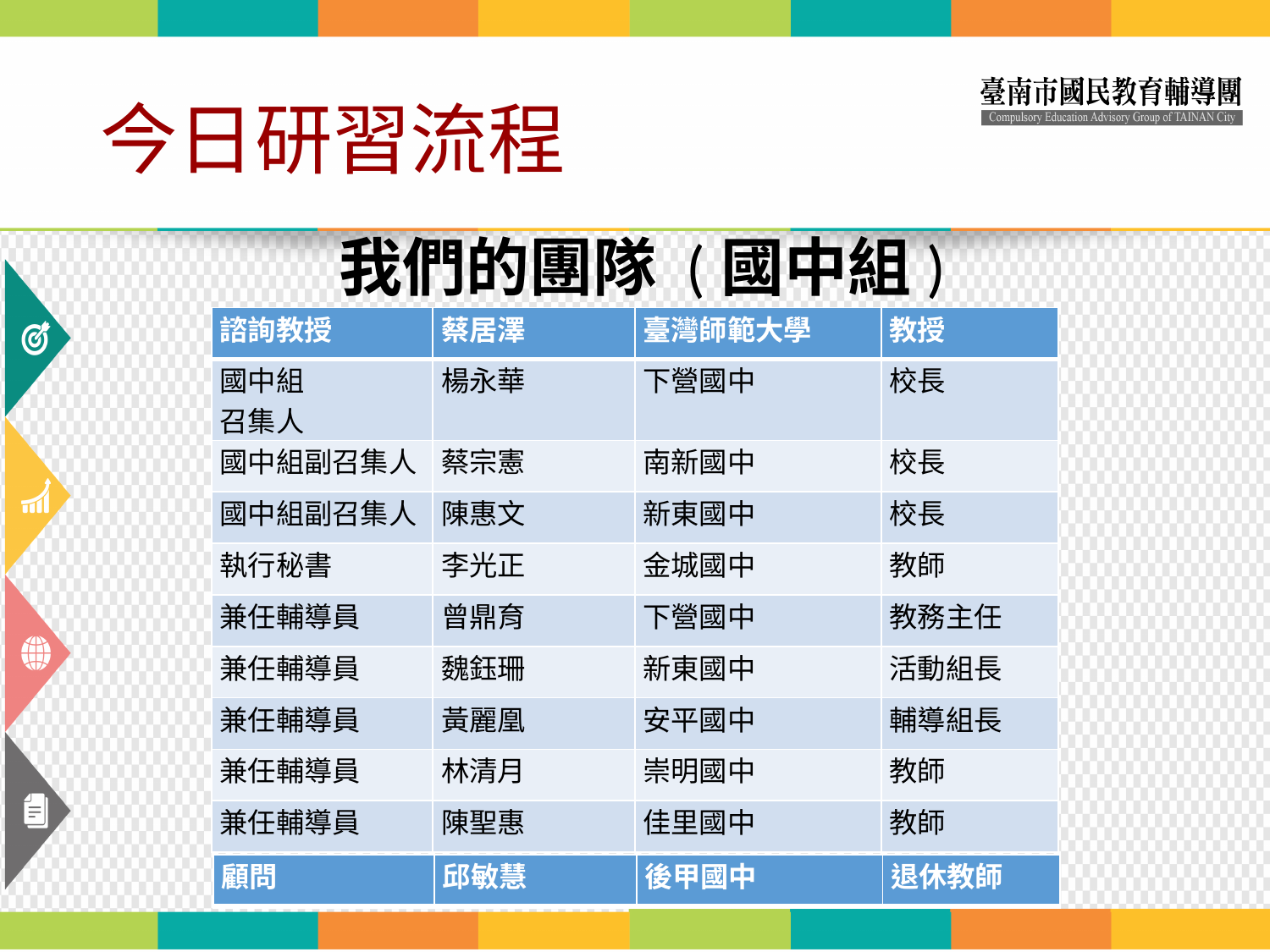

# 今日研習流程
我們的團隊 (國中組)
| 諮詢教授 | 蔡居澤 | 臺灣師範大學 | 教授 |
| --- | --- | --- | --- |
| 國中組 召集人 | 楊永華 | 下營國中 | 校長 |
| 國中組副召集人 | 蔡宗憲 | 南新國中 | 校長 |
| 國中組副召集人 | 陳惠文 | 新東國中 | 校長 |
| 執行秘書 | 李光正 | 金城國中 | 教師 |
| 兼任輔導員 | 曾鼎育 | 下營國中 | 教務主任 |
| 兼任輔導員 | 魏鈺珊 | 新東國中 | 活動組長 |
| 兼任輔導員 | 黃麗凰 | 安平國中 | 輔導組長 |
| 兼任輔導員 | 林清月 | 崇明國中 | 教師 |
| 兼任輔導員 | 陳聖惠 | 佳里國中 | 教師 |
| 顧問 | 邱敏慧 | 後甲國中 | 退休教師 |
| --- | --- | --- | --- |